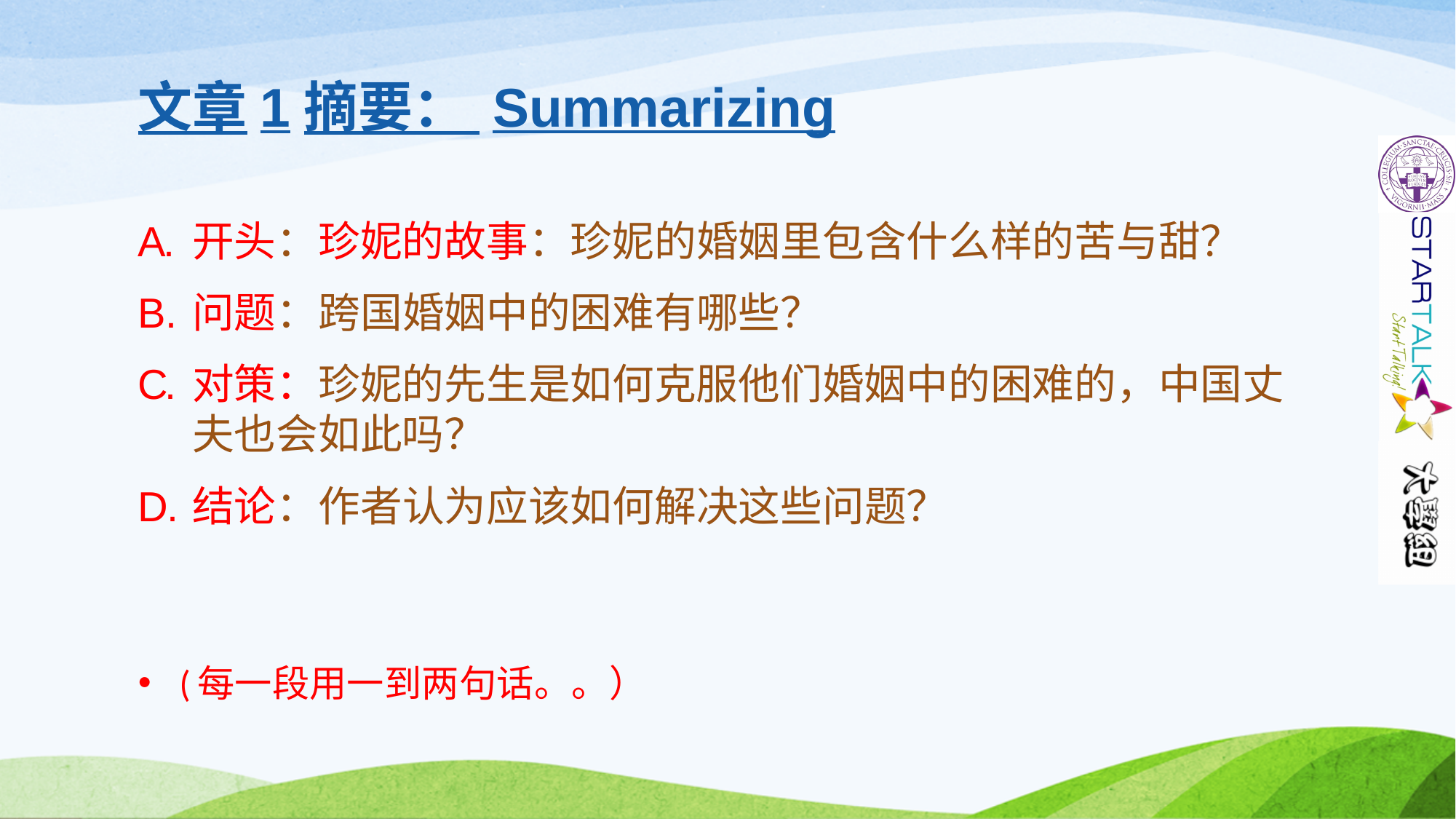

# 文章1摘要： Summarizing
开头：珍妮的故事：珍妮的婚姻里包含什么样的苦与甜？
问题：跨国婚姻中的困难有哪些？
对策：珍妮的先生是如何克服他们婚姻中的困难的，中国丈夫也会如此吗？
结论：作者认为应该如何解决这些问题？

(每一段用一到两句话。。）